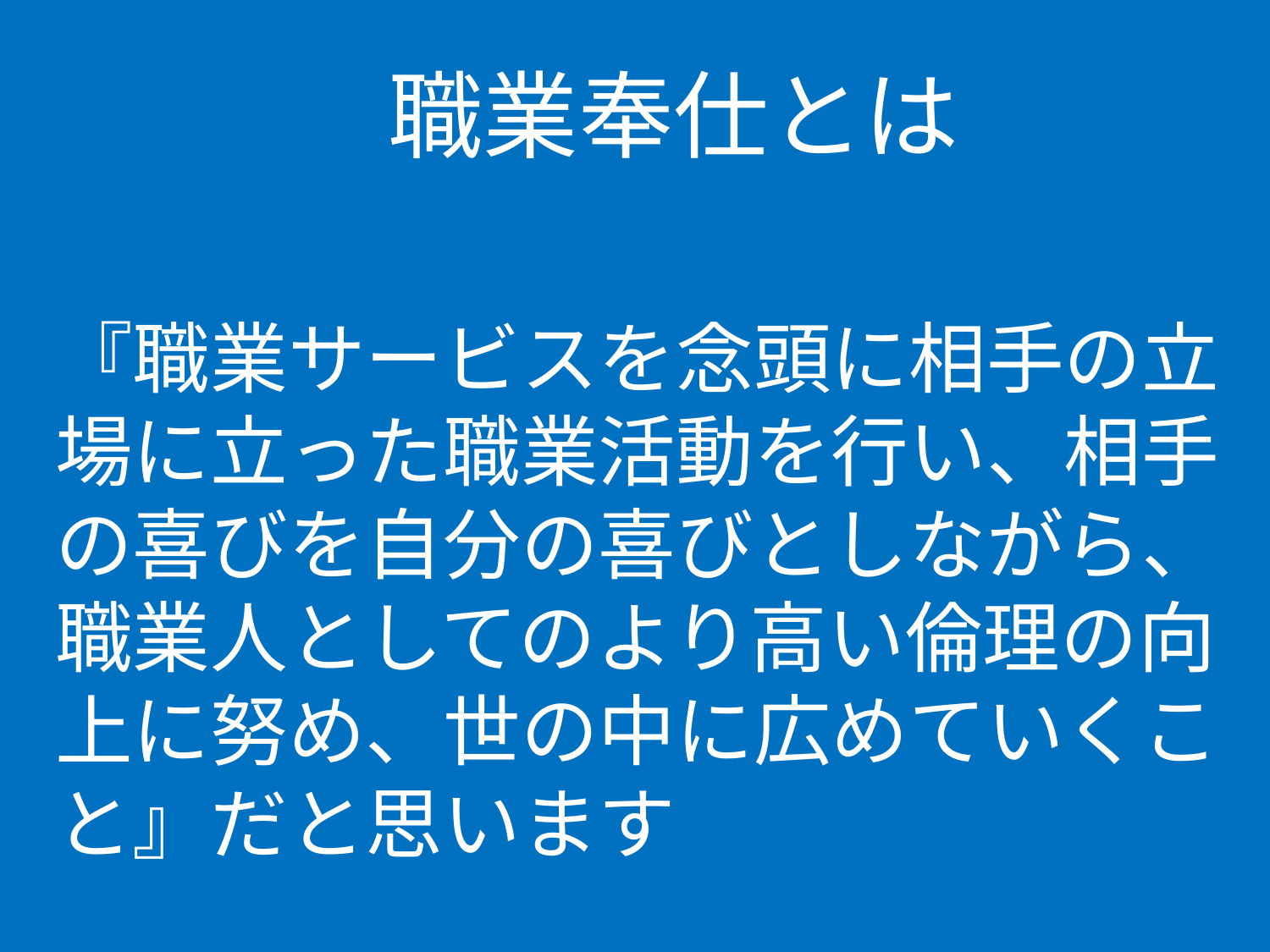

# 職業奉仕とは
『職業サービスを念頭に相手の立場に立った職業活動を行い、相手の喜びを自分の喜びとしながら、職業人としてのより高い倫理の向上に努め、世の中に広めていくこと』だと思います